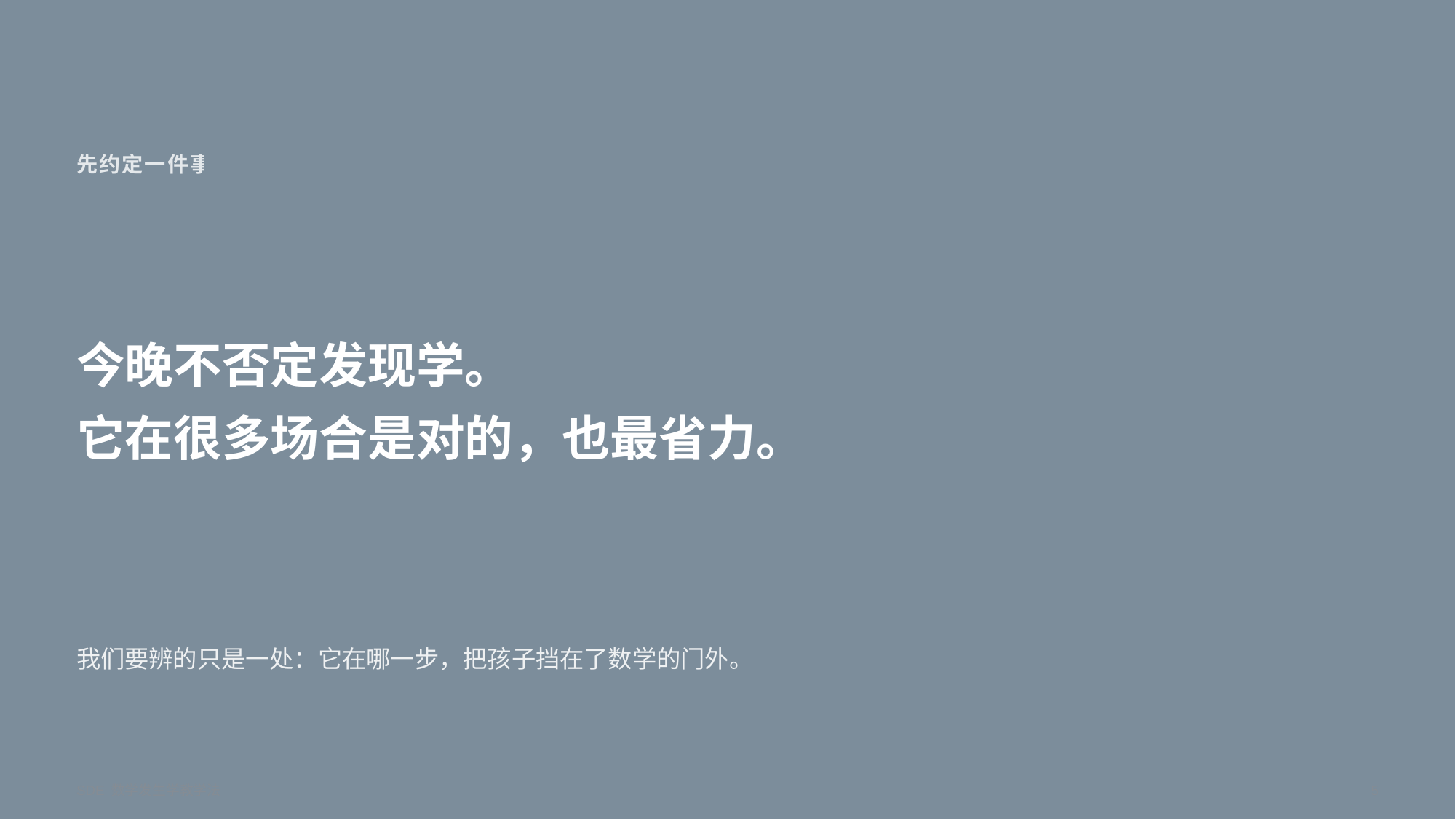

先约定一件事
今晚不否定发现学。
它在很多场合是对的，也最省力。
我们要辨的只是一处：它在哪一步，把孩子挡在了数学的门外。
SDE 数学发生学教学法
5